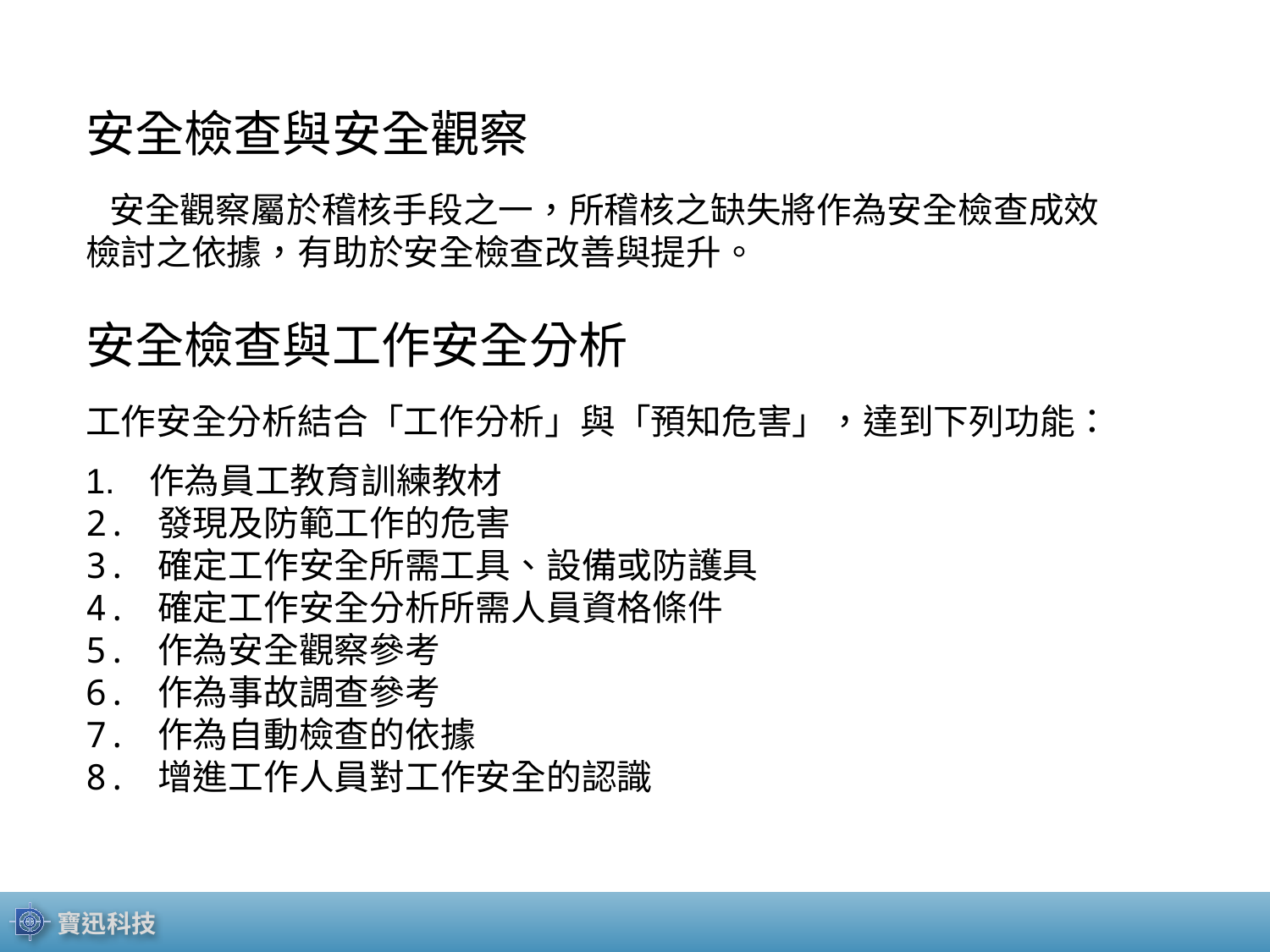

安全檢查與安全觀察

  安全觀察屬於稽核手段之一，所稽核之缺失將作為安全檢查成效檢討之依據，有助於安全檢查改善與提升。

安全檢查與工作安全分析

工作安全分析結合「工作分析」與「預知危害」，達到下列功能：

作為員工教育訓練教材
2. 發現及防範工作的危害
3. 確定工作安全所需工具、設備或防護具
4. 確定工作安全分析所需人員資格條件
5. 作為安全觀察參考
6. 作為事故調查參考
7. 作為自動檢查的依據
8. 增進工作人員對工作安全的認識